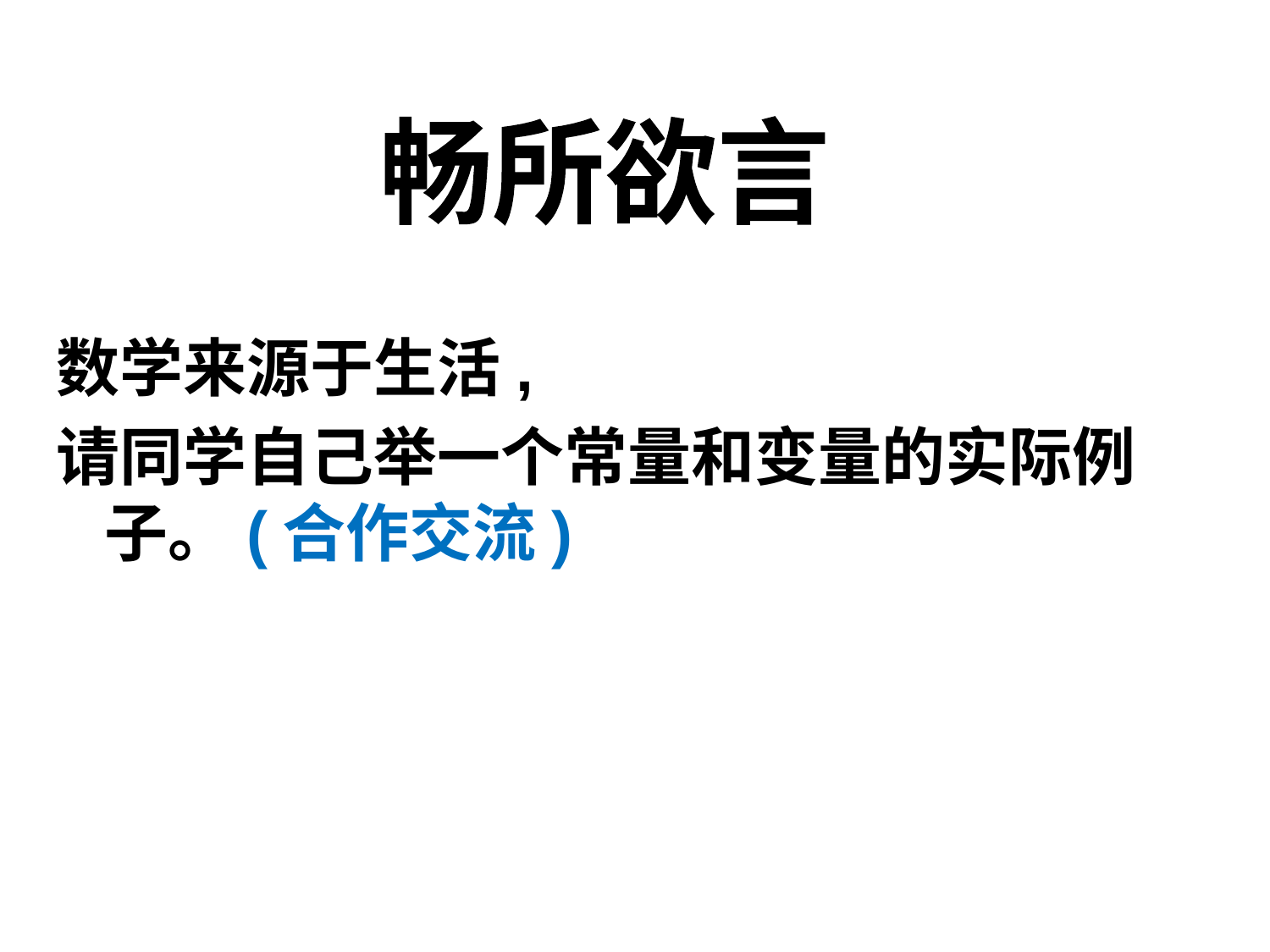

畅所欲言
数学来源于生活,
请同学自己举一个常量和变量的实际例子。(合作交流)